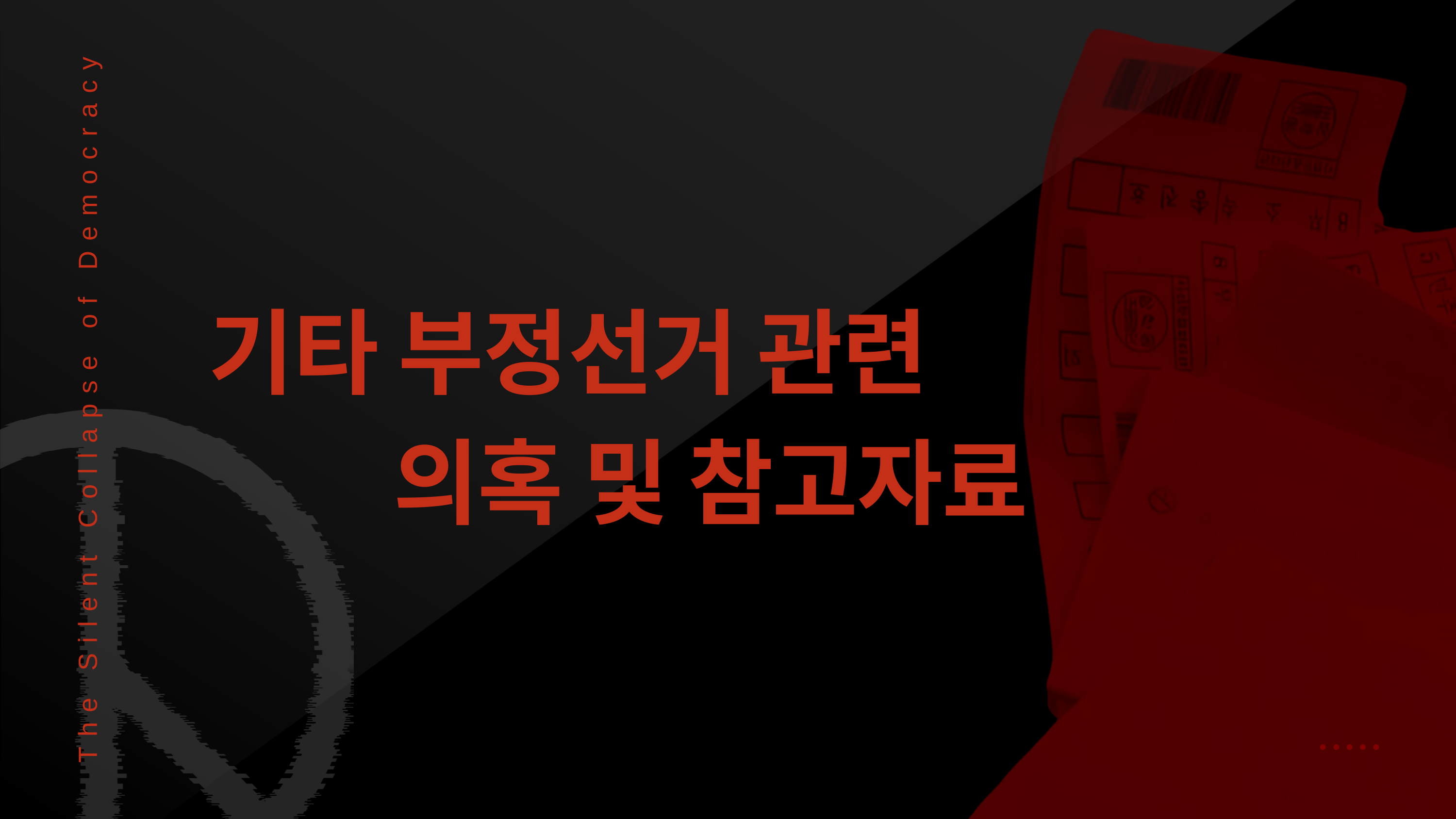

기타 부정선거 관련
의혹 및 참고자료
The Silent Collapse of Democracy